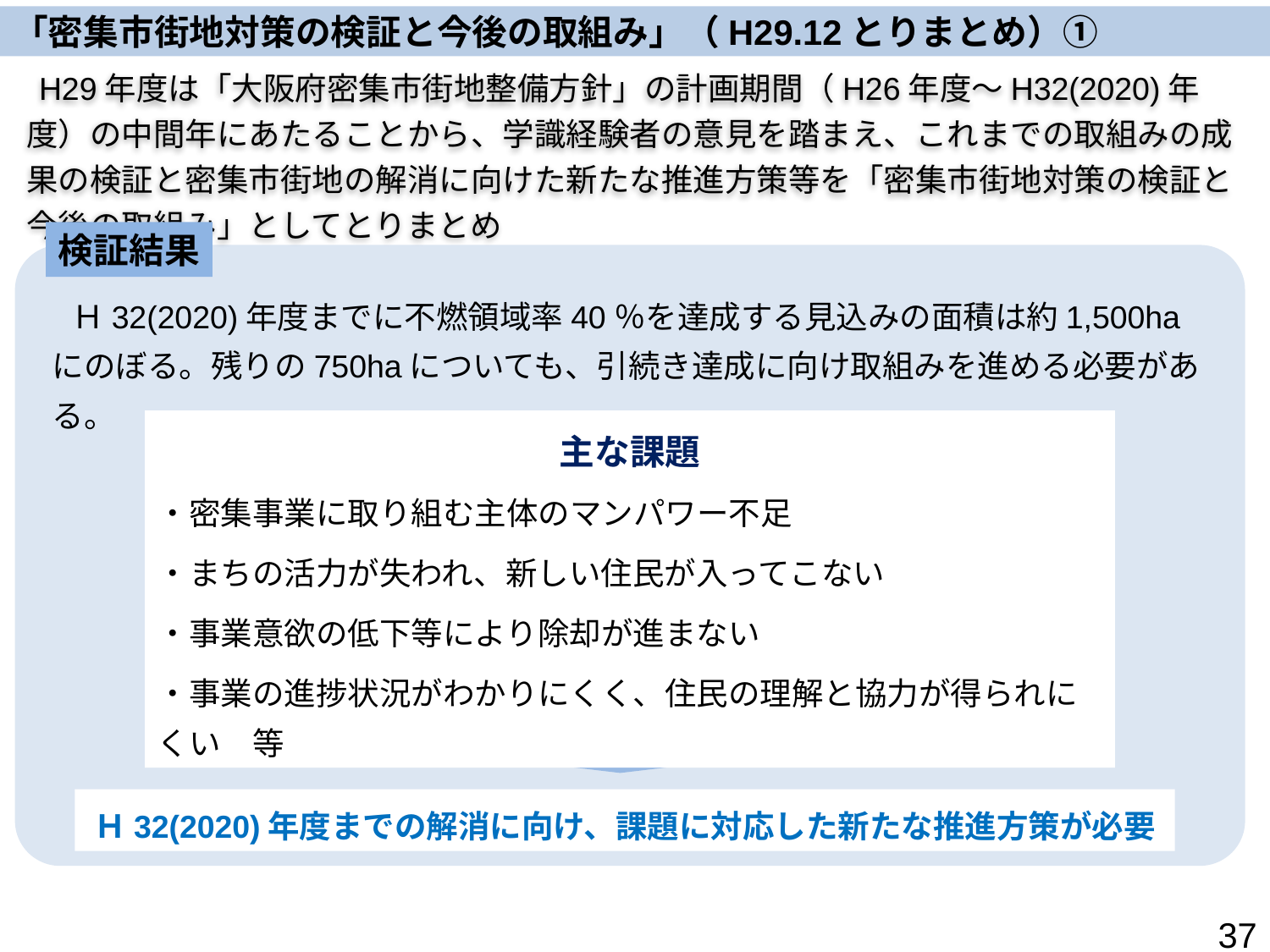

「密集市街地対策の検証と今後の取組み」（H29.12とりまとめ）①
H29年度は「大阪府密集市街地整備方針」の計画期間（H26年度～H32(2020)年度）の中間年にあたることから、学識経験者の意見を踏まえ、これまでの取組みの成果の検証と密集市街地の解消に向けた新たな推進方策等を「密集市街地対策の検証と今後の取組み」としてとりまとめ
検証結果

　Ｈ32(2020)年度までに不燃領域率40％を達成する見込みの面積は約1,500haにのぼる。残りの750haについても、引続き達成に向け取組みを進める必要がある。
主な課題
・密集事業に取り組む主体のマンパワー不足
・まちの活力が失われ、新しい住民が入ってこない
・事業意欲の低下等により除却が進まない
・事業の進捗状況がわかりにくく、住民の理解と協力が得られにくい　等

Ｈ32(2020)年度までの解消に向け、課題に対応した新たな推進方策が必要
37